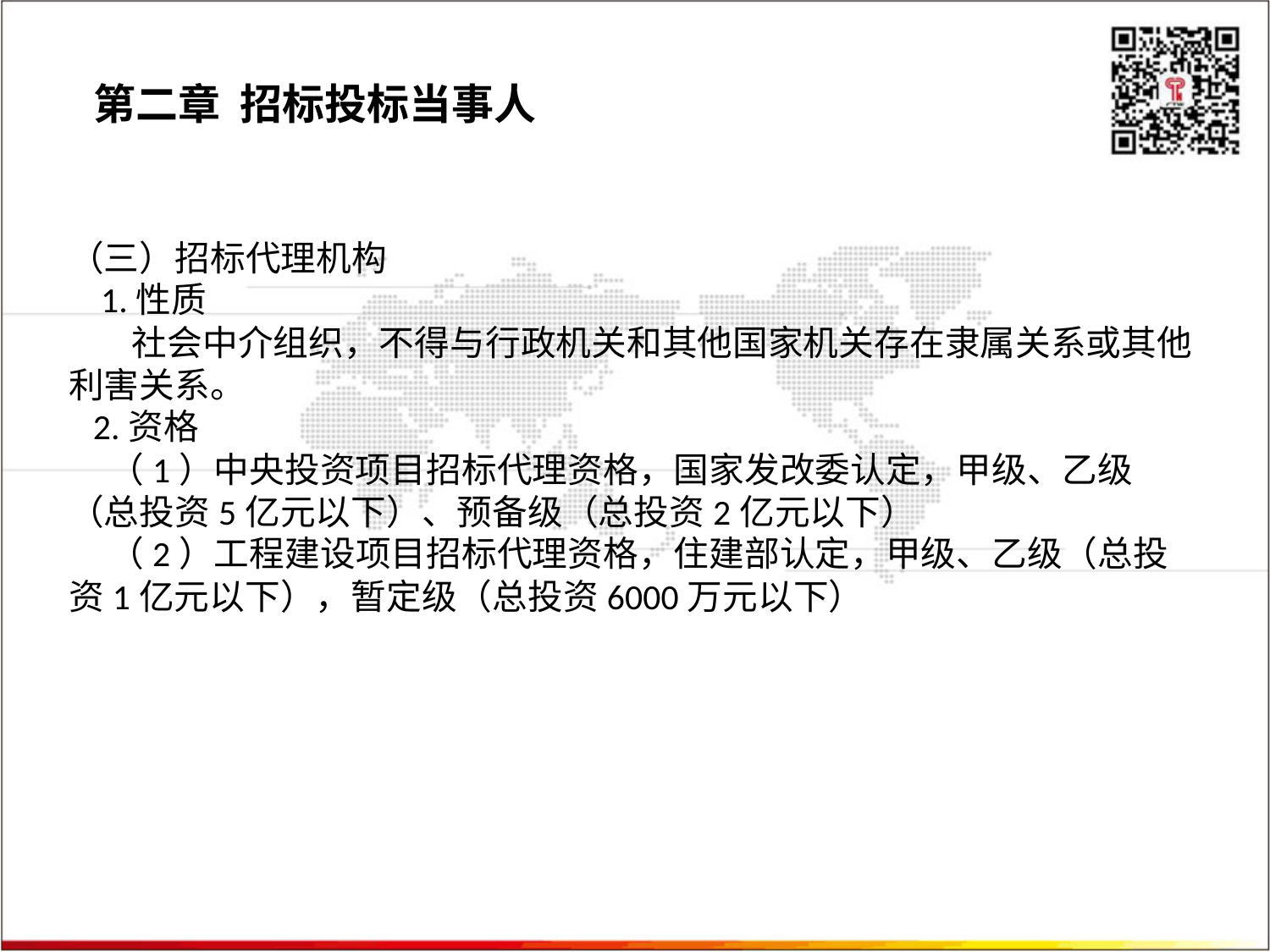

第二章  招标投标当事人
（三）招标代理机构
    1.性质
       社会中介组织，不得与行政机关和其他国家机关存在隶属关系或其他利害关系。
   2.资格
    （1）中央投资项目招标代理资格，国家发改委认定，甲级、乙级（总投资5亿元以下）、预备级（总投资2亿元以下）
    （2）工程建设项目招标代理资格，住建部认定，甲级、乙级（总投资1亿元以下），暂定级（总投资6000万元以下）